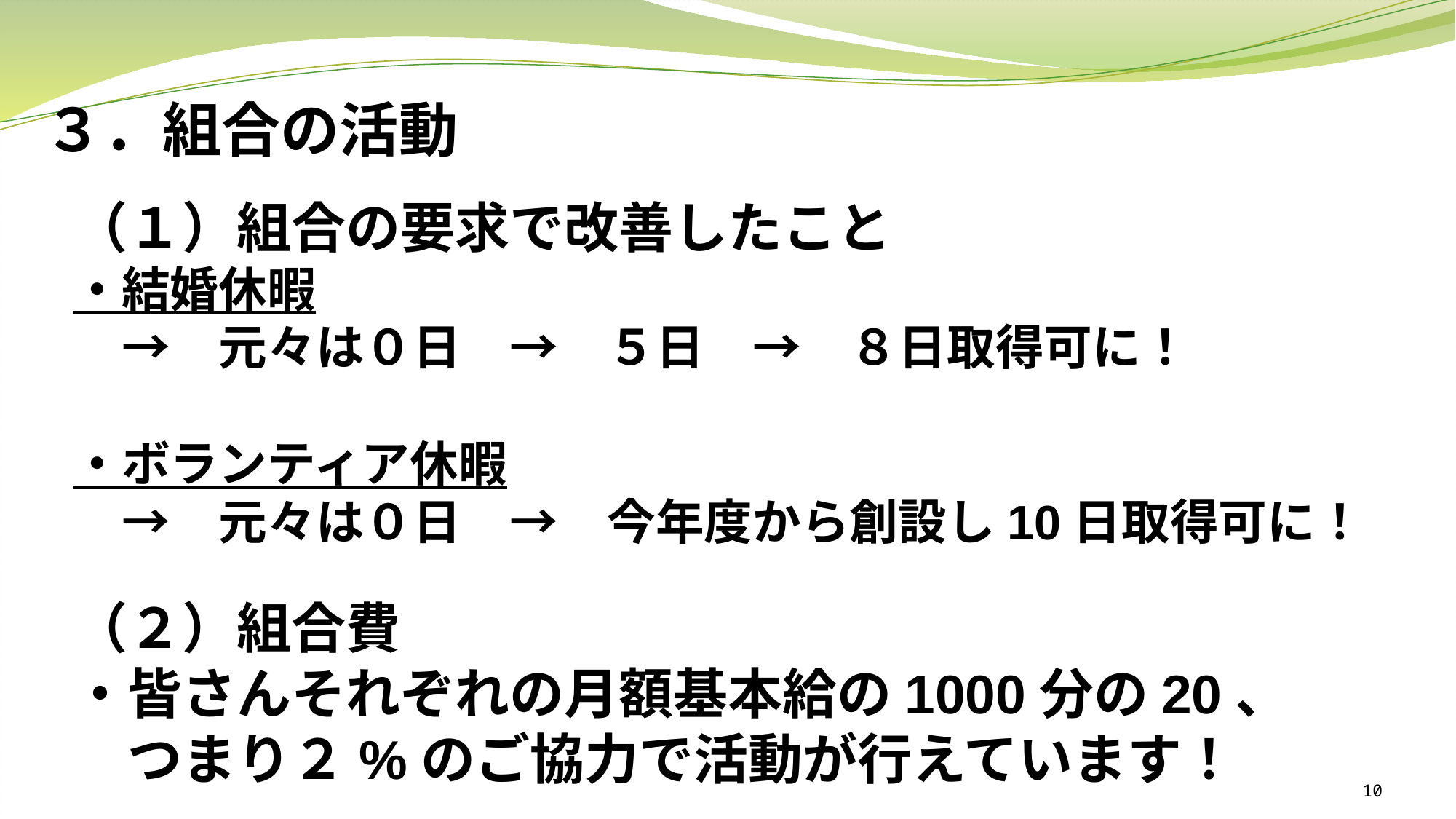

# ３．組合の活動

（１）組合の要求で改善したこと
・結婚休暇
　→　元々は０日　→　５日　→　８日取得可に！

・ボランティア休暇
　→　元々は０日　→　今年度から創設し10日取得可に！
（２）組合費
・皆さんそれぞれの月額基本給の1000分の20、
　つまり２%のご協力で活動が行えています！
10